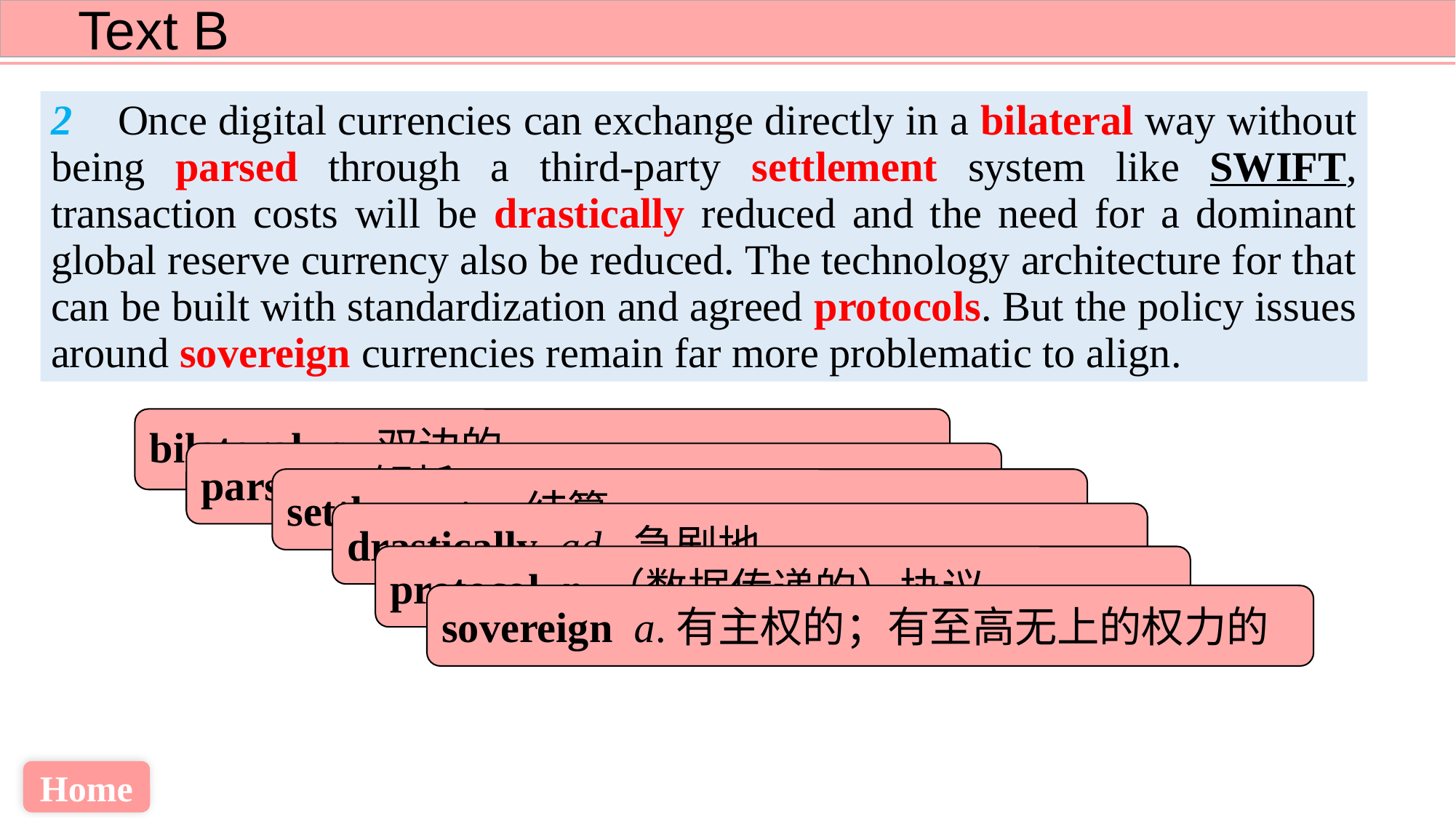

2    Once digital currencies can exchange directly in a bilateral way without being parsed through a third-party settlement system like SWIFT, transaction costs will be drastically reduced and the need for a dominant global reserve currency also be reduced. The technology architecture for that can be built with standardization and agreed protocols. But the policy issues around sovereign currencies remain far more problematic to align.

bilateral  a. 双边的
parse  v. 解析
settlement n.结算
drastically  ad. 急剧地
protocol  n.（数据传递的）协议
sovereign  a.有主权的；有至高无上的权力的